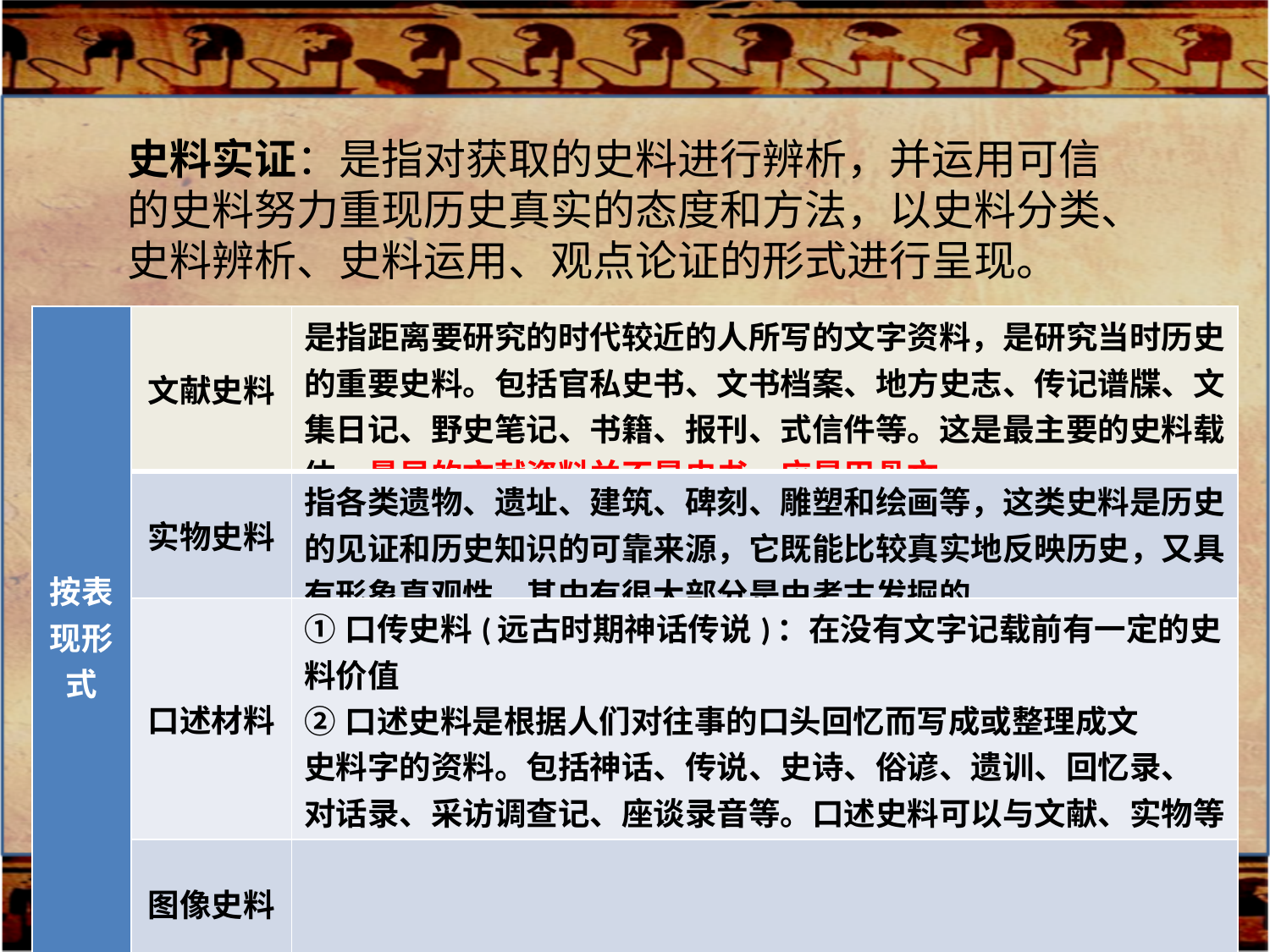

史料实证：是指对获取的史料进行辨析，并运用可信的史料努力重现历史真实的态度和方法，以史料分类、史料辨析、史料运用、观点论证的形式进行呈现。
| 按表现形式 | 文献史料 | 是指距离要研究的时代较近的人所写的文字资料，是研究当时历史的重要史料。包括官私史书、文书档案、地方史志、传记谱牒、文集日记、野史笔记、书籍、报刊、式信件等。这是最主要的史料载体。最早的文献资料并不是史书，应是甲骨文。 |
| --- | --- | --- |
|  | 实物史料 | 指各类遗物、遗址、建筑、碑刻、雕塑和绘画等，这类史料是历史的见证和历史知识的可靠来源，它既能比较真实地反映历史，又具有形象直观性。其中有很大部分是由考古发掘的。 |
|  | 口述材料 | ①口传史料(远古时期神话传说)：在没有文字记载前有一定的史料价值 ②口述史料是根据人们对往事的口头回忆而写成或整理成文 史料字的资料。包括神话、传说、史诗、俗谚、遗训、回忆录、 对话录、采访调查记、座谈录音等。口述史料可以与文献、实物等史料相互印证，弥补文献、实物等史料的不足 |
|  | 图像史料 |  |